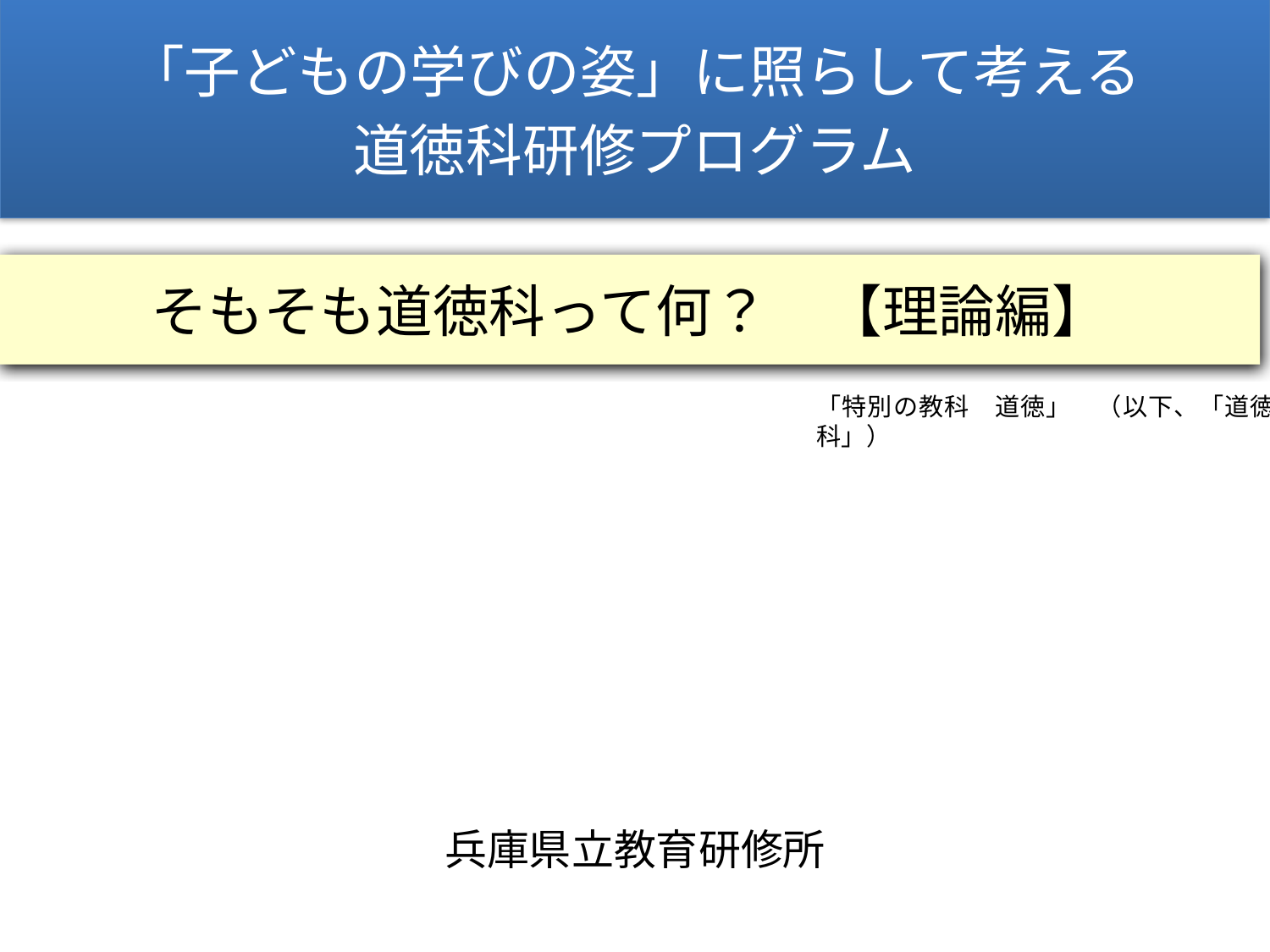

「子どもの学びの姿」に照らして考える
道徳科研修プログラム
そもそも道徳科って何？　【理論編】
「特別の教科　道徳」　（以下、「道徳科」）
兵庫県立教育研修所